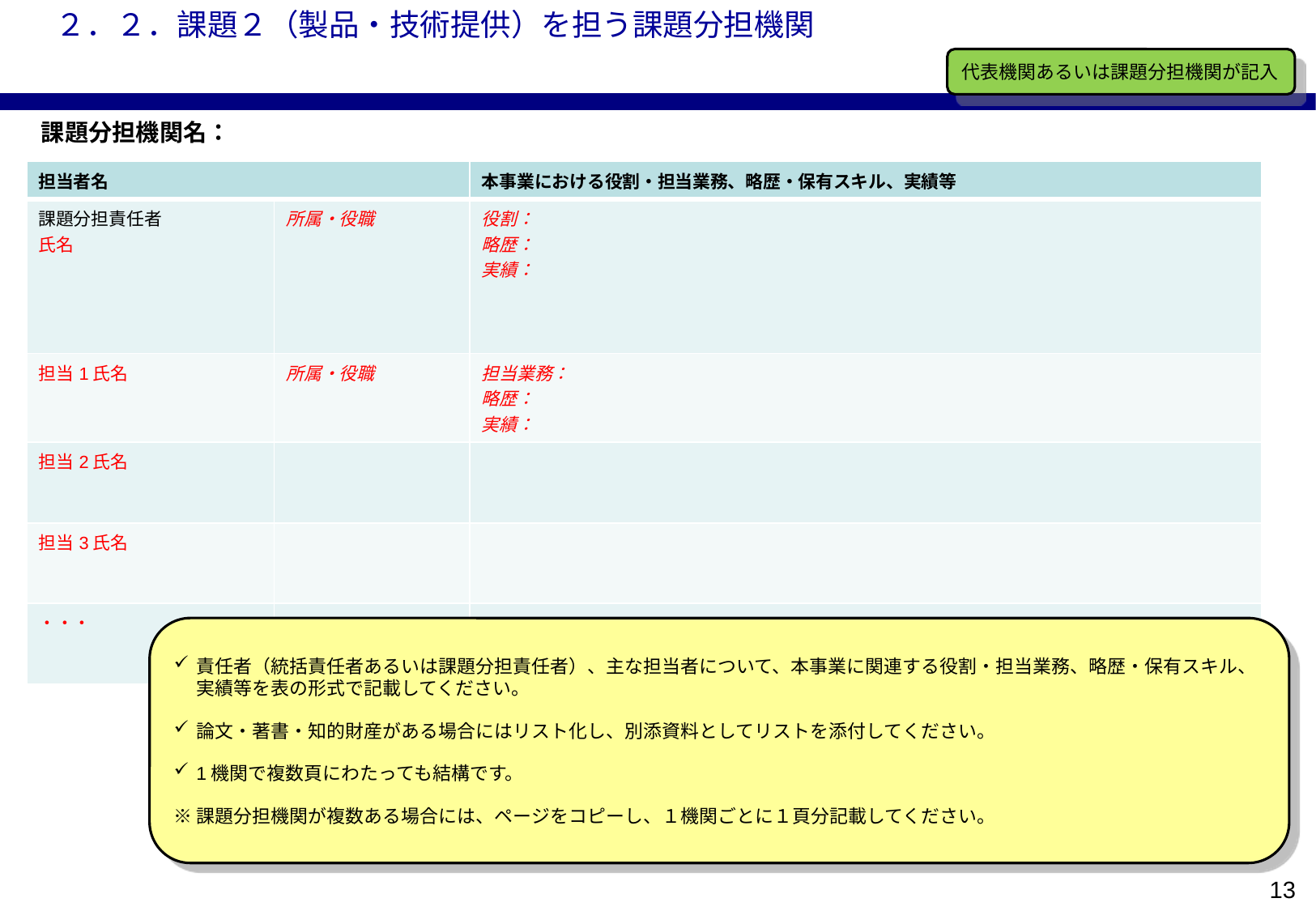

２．２．課題２（製品・技術提供）を担う課題分担機関
代表機関あるいは課題分担機関が記入
課題分担機関名：
| 担当者名 |  | 本事業における役割・担当業務、略歴・保有スキル、実績等 |
| --- | --- | --- |
| 課題分担責任者 氏名 | 所属・役職 | 役割： 略歴： 実績： |
| 担当1氏名 | 所属・役職 | 担当業務： 略歴： 実績： |
| 担当2氏名 |  |  |
| 担当3氏名 |  |  |
| ・・・ |  |  |
責任者（統括責任者あるいは課題分担責任者）、主な担当者について、本事業に関連する役割・担当業務、略歴・保有スキル、実績等を表の形式で記載してください。
論文・著書・知的財産がある場合にはリスト化し、別添資料としてリストを添付してください。
1機関で複数頁にわたっても結構です。
※課題分担機関が複数ある場合には、ページをコピーし、１機関ごとに１頁分記載してください。